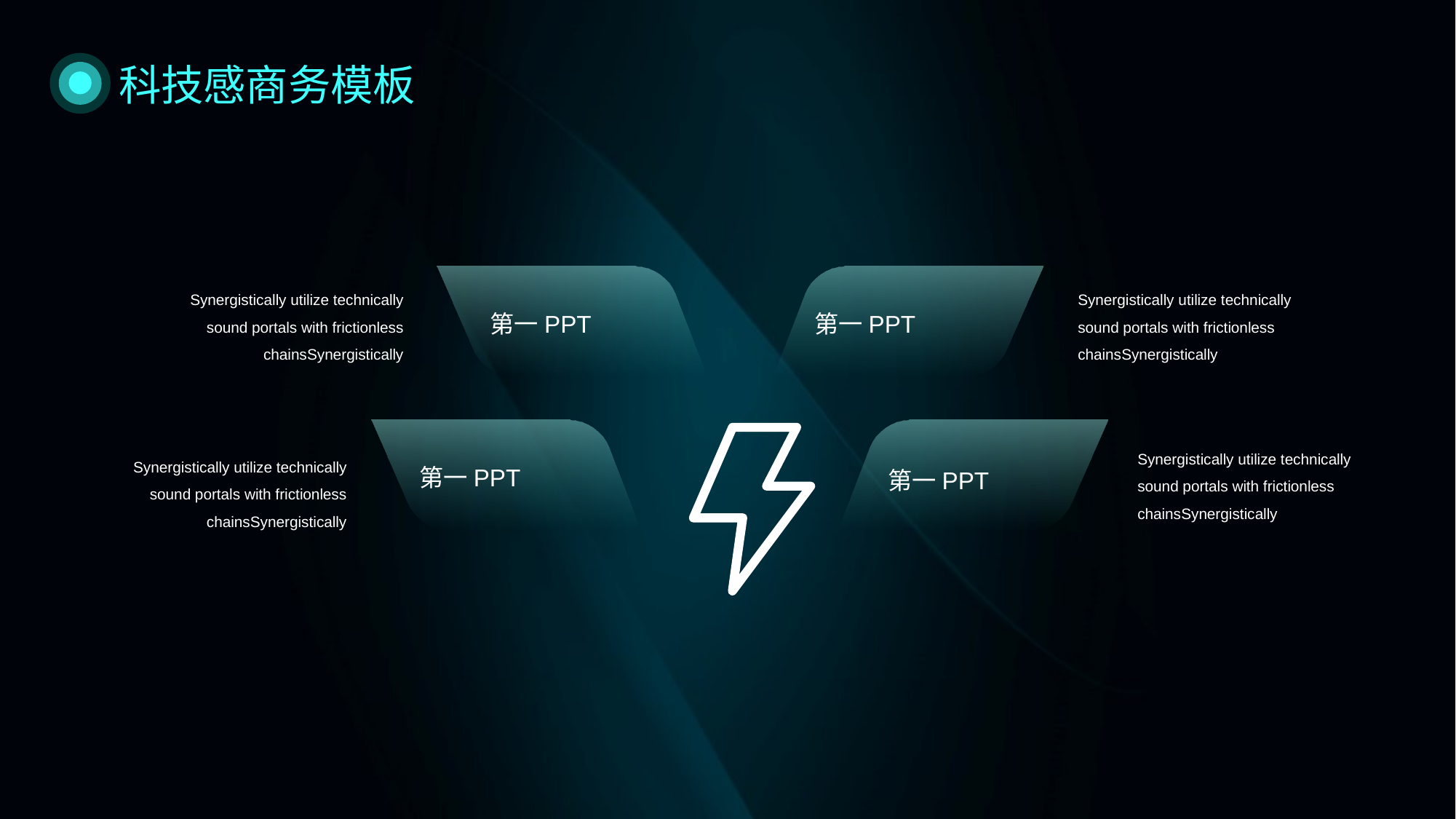

科技感商务模板

Synergistically utilize technically sound portals with frictionless chainsSynergistically
Synergistically utilize technically sound portals with frictionless chainsSynergistically
第一PPT
第一PPT

Synergistically utilize technically sound portals with frictionless chainsSynergistically
第一PPT
第一PPT
Synergistically utilize technically sound portals with frictionless chainsSynergistically